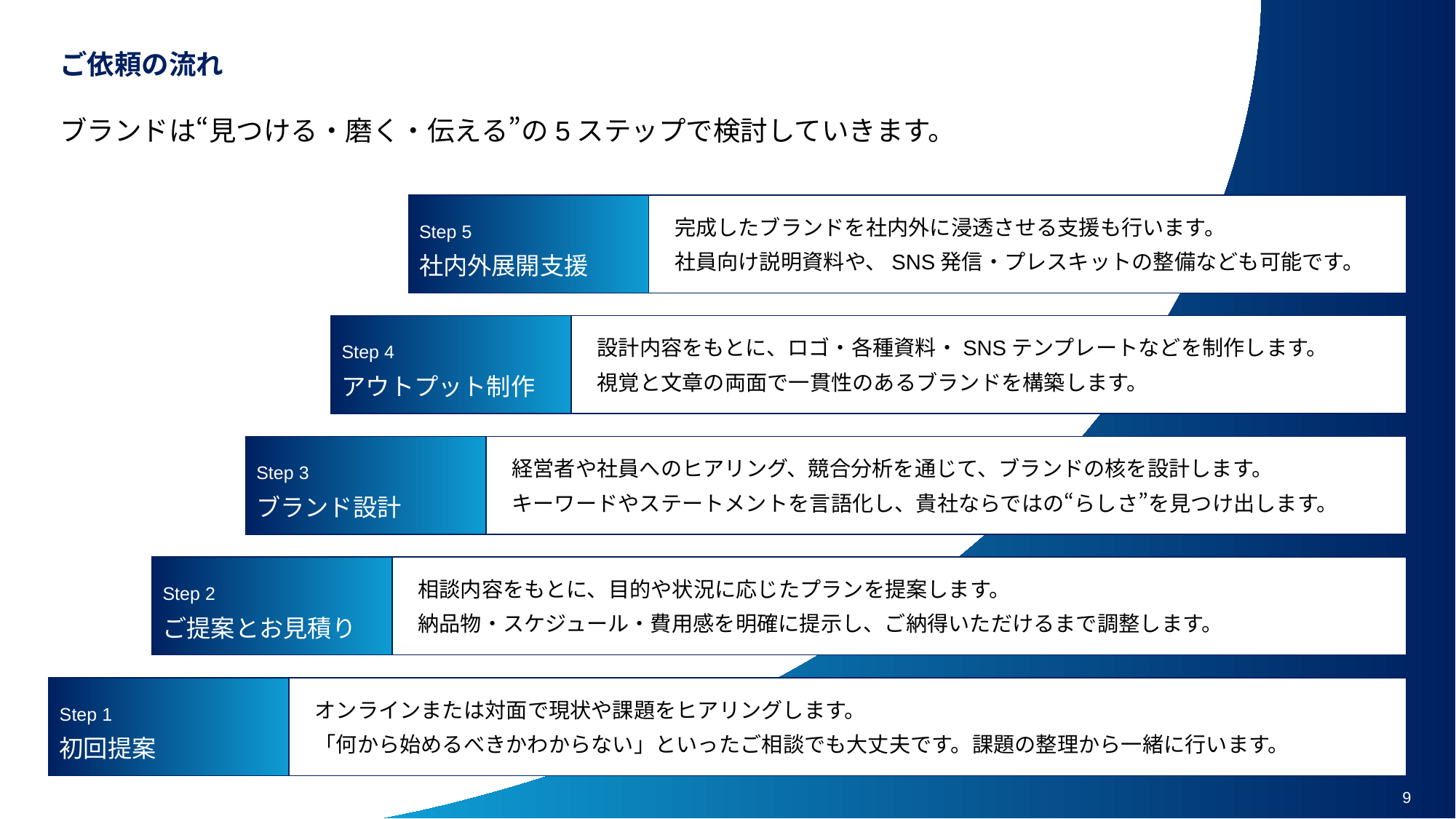

ご依頼の流れ
ブランドは“見つける・磨く・伝える”の5ステップで検討していきます。
Step 5
社内外展開支援
完成したブランドを社内外に浸透させる支援も行います。
社員向け説明資料や、SNS発信・プレスキットの整備なども可能です。
Step 4
アウトプット制作
設計内容をもとに、ロゴ・各種資料・SNSテンプレートなどを制作します。
視覚と文章の両面で一貫性のあるブランドを構築します。
Step 3
ブランド設計
経営者や社員へのヒアリング、競合分析を通じて、ブランドの核を設計します。
キーワードやステートメントを言語化し、貴社ならではの“らしさ”を見つけ出します。
Step 2
ご提案とお見積り
相談内容をもとに、目的や状況に応じたプランを提案します。
納品物・スケジュール・費用感を明確に提示し、ご納得いただけるまで調整します。
Step 1
初回提案
オンラインまたは対面で現状や課題をヒアリングします。
「何から始めるべきかわからない」といったご相談でも大丈夫です。課題の整理から一緒に行います。
9